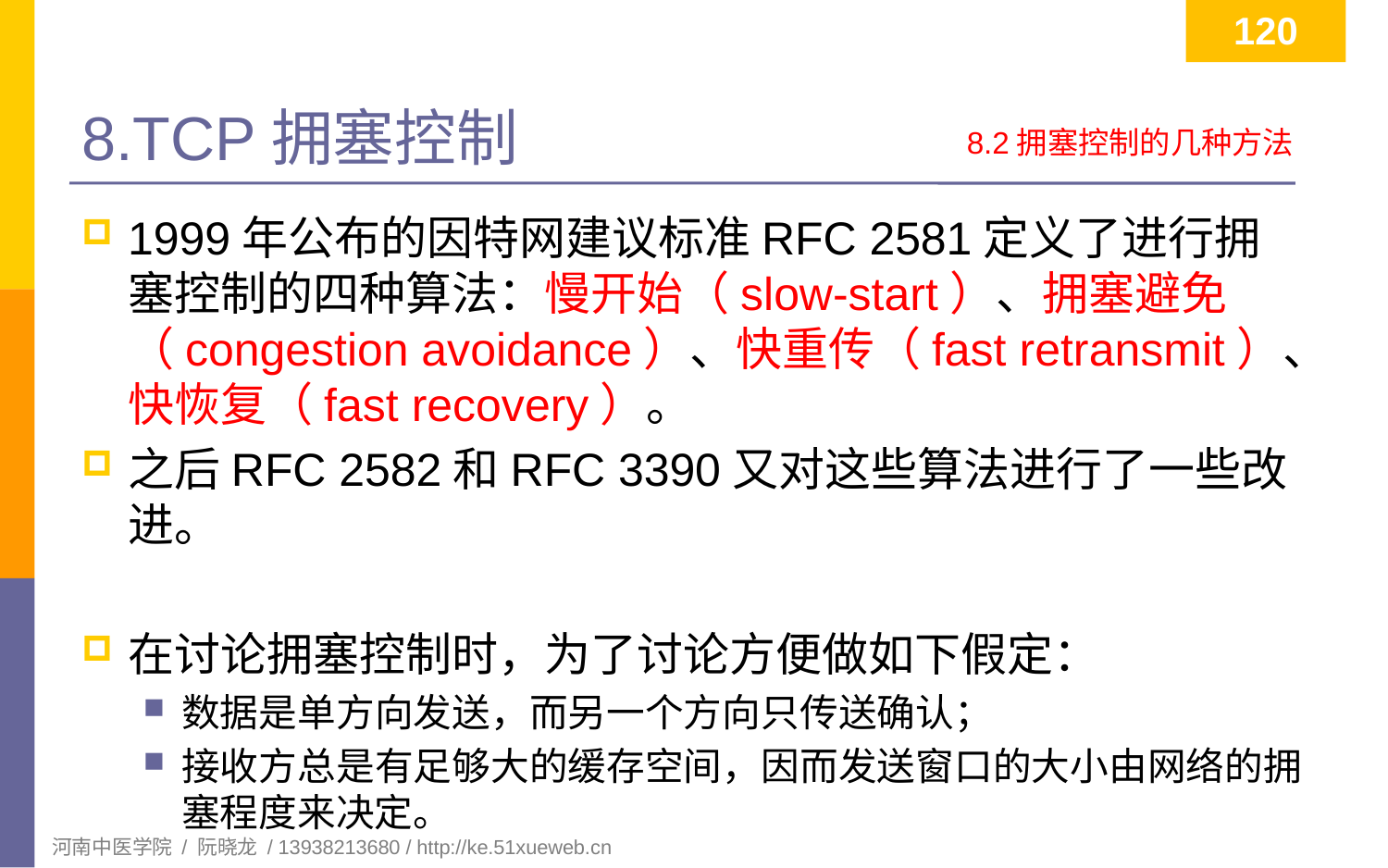

120
# 8.TCP拥塞控制
8.2拥塞控制的几种方法
1999年公布的因特网建议标准RFC 2581定义了进行拥塞控制的四种算法：慢开始（slow-start）、拥塞避免（congestion avoidance）、快重传（fast retransmit）、快恢复（fast recovery）。
之后RFC 2582和RFC 3390又对这些算法进行了一些改进。

在讨论拥塞控制时，为了讨论方便做如下假定：
数据是单方向发送，而另一个方向只传送确认；
接收方总是有足够大的缓存空间，因而发送窗口的大小由网络的拥塞程度来决定。